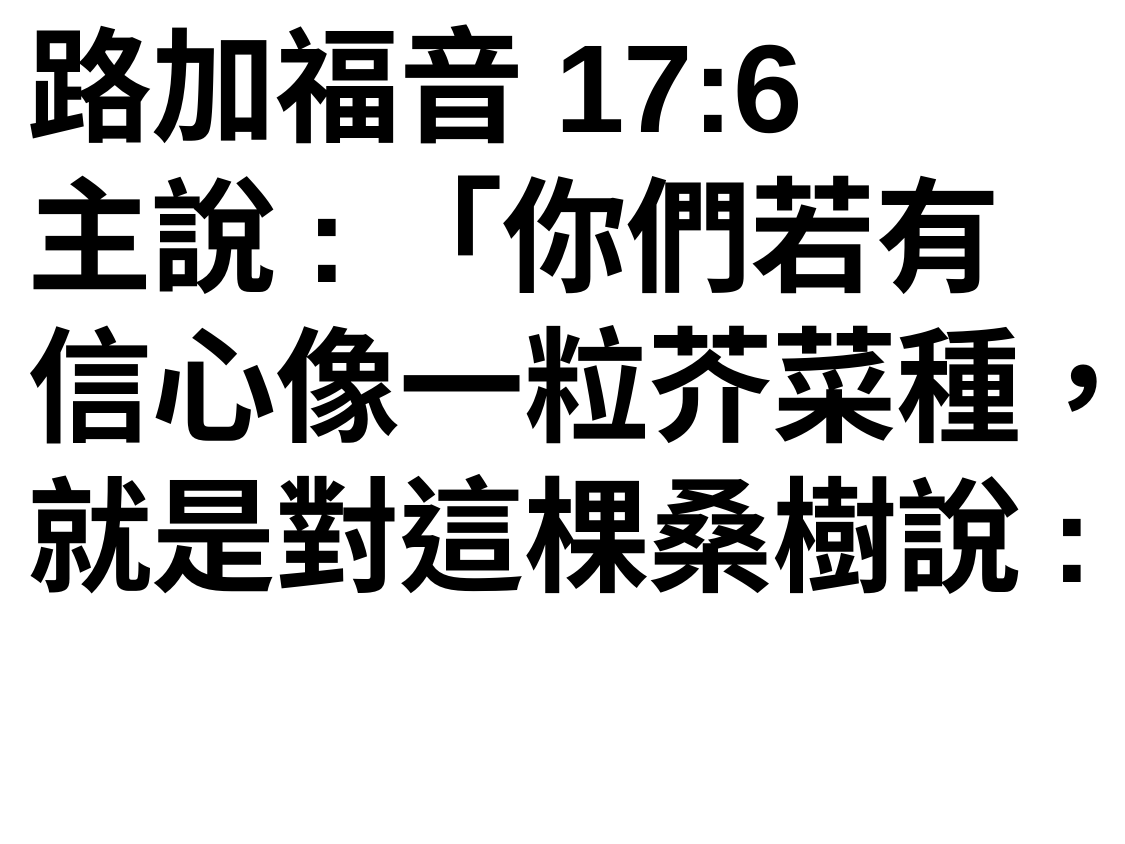

路加福音17:6
主說:「你們若有信心像一粒芥菜種，就是對這棵桑樹說:

『你要拔起根來，栽在海裡！』，它也必聽從你們。